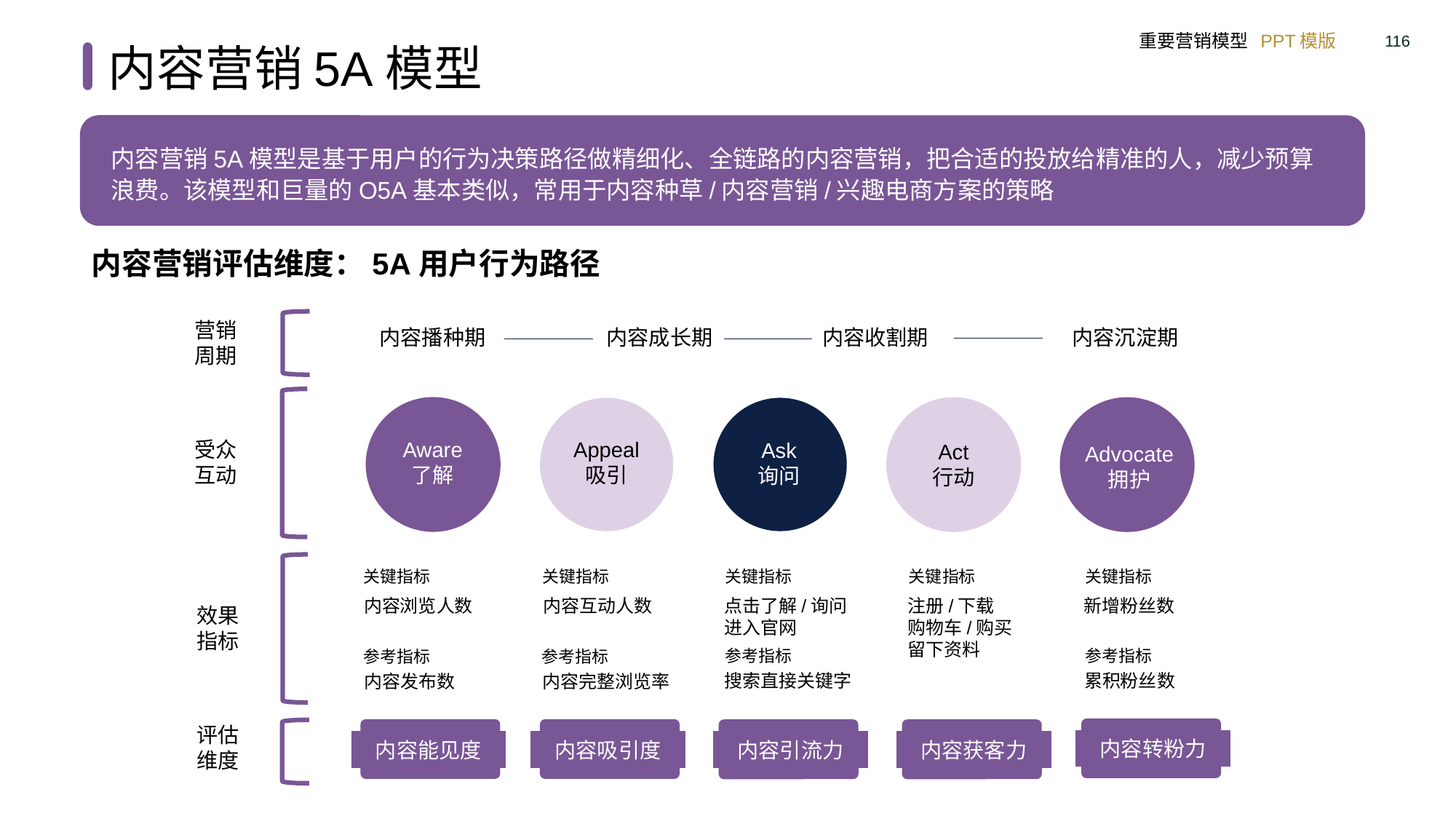

内容营销5A模型

内容营销5A模型是基于用户的行为决策路径做精细化、全链路的内容营销，把合适的投放给精准的人，减少预算浪费。该模型和巨量的O5A基本类似，常用于内容种草/内容营销/兴趣电商方案的策略
内容营销评估维度：5A用户行为路径
营销
周期

内容播种期
内容成长期
内容收割期
内容沉淀期

受众
互动
Aware
了解
Appeal
吸引
Ask
询问
Act
行动
Advocate
拥护

关键指标
关键指标
关键指标
关键指标
关键指标
点击了解/询问
进入官网
新增粉丝数
注册/下载
购物车/购买
留下资料
内容浏览人数
内容互动人数
效果
指标
参考指标
参考指标
参考指标
参考指标
搜索直接关键字
累积粉丝数
内容发布数
内容完整浏览率
评估
维度

内容转粉力
内容能见度
内容吸引度
内容引流力
内容获客力